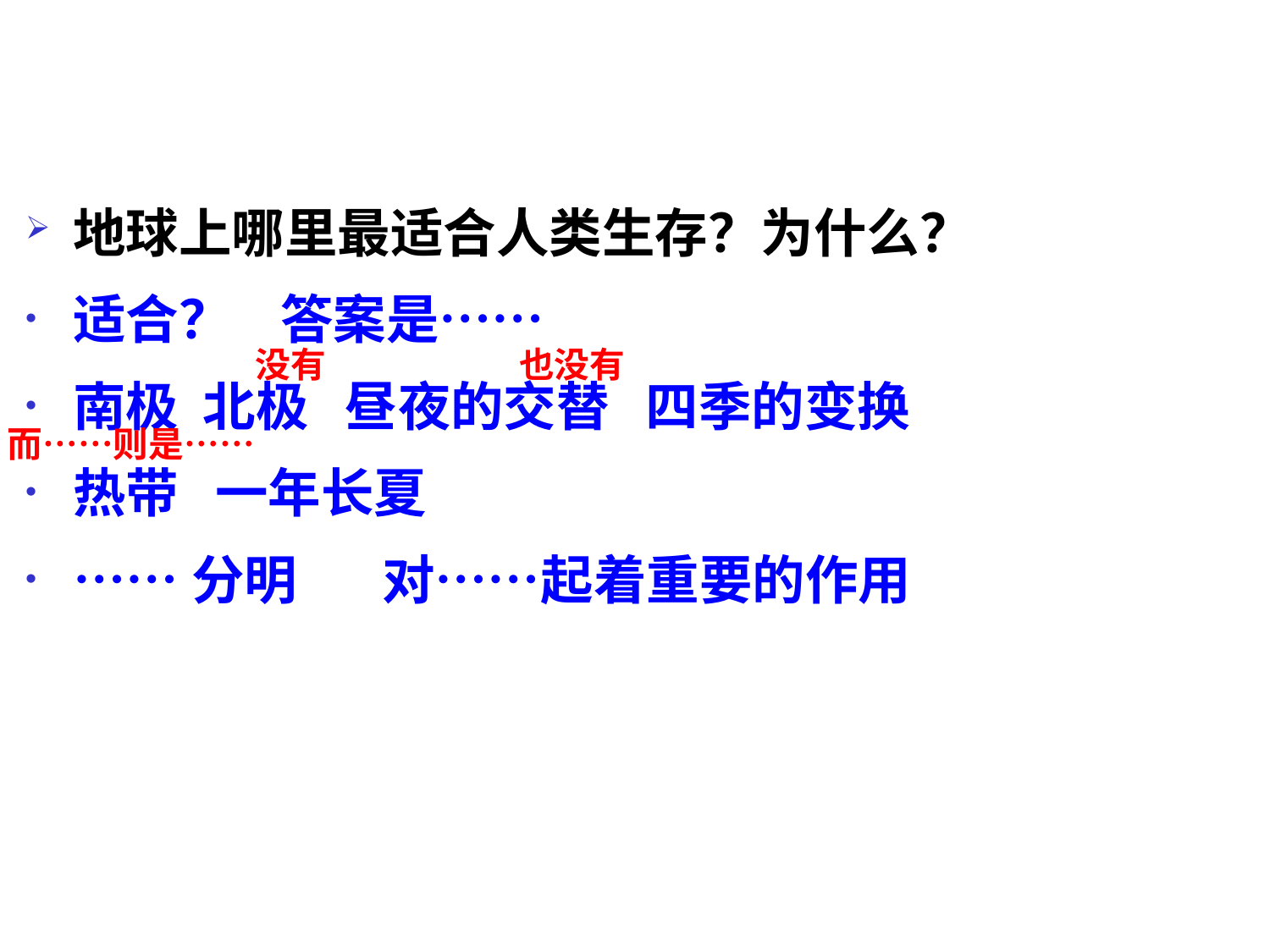

地球上哪里最适合人类生存？为什么？
适合？    答案是……
南极  北极   昼夜的交替   四季的变换
热带   一年长夏
……分明       对……起着重要的作用
没有                        也没有
而……则是……